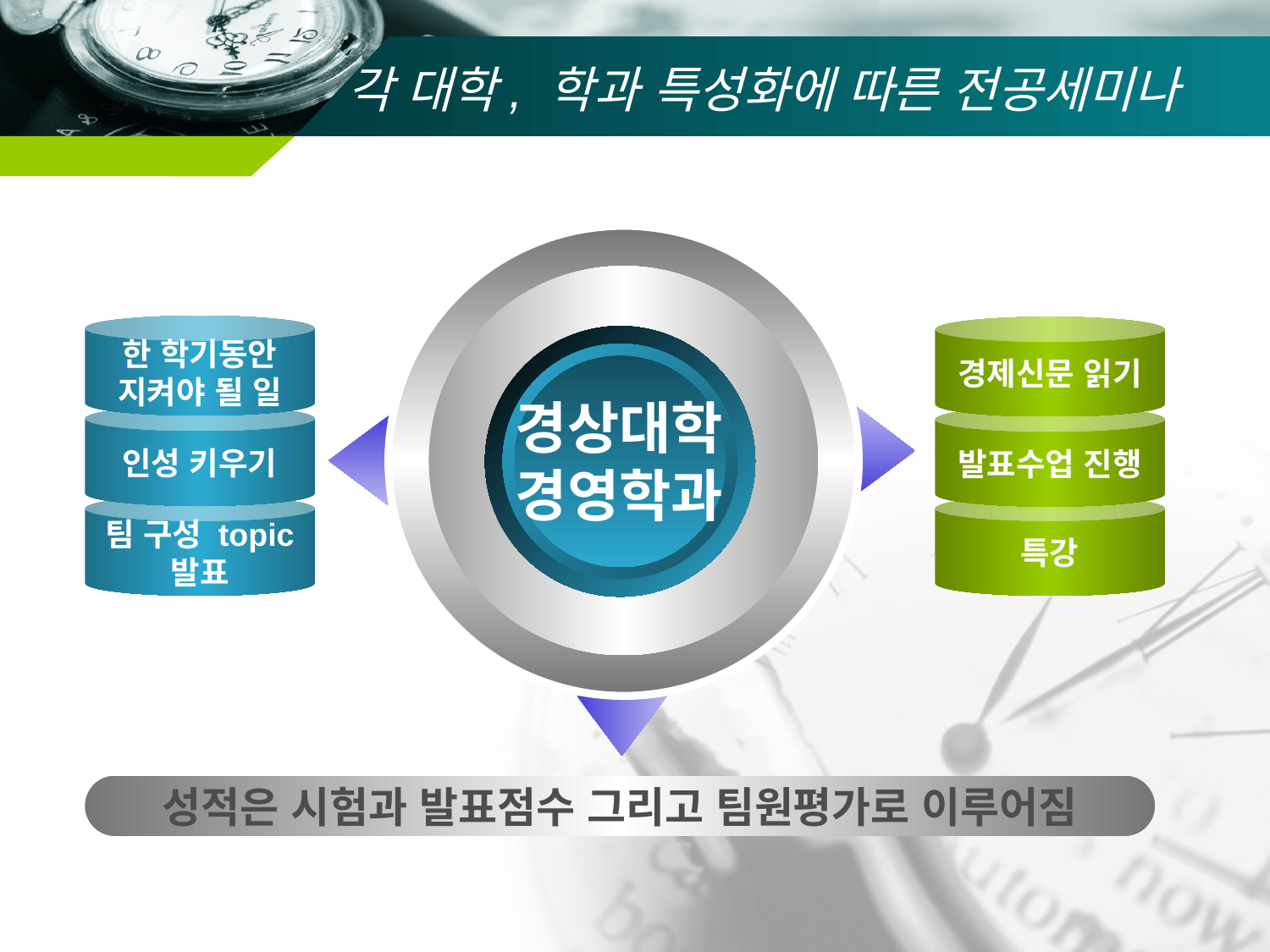

# 각 대학, 학과 특성화에 따른 전공세미나

한 학기동안
지켜야 될 일
경제신문 읽기

경상대학
경영학과
인성 키우기
발표수업 진행

팀 구성 topic
발표
특강

성적은 시험과 발표점수 그리고 팀원평가로 이루어짐